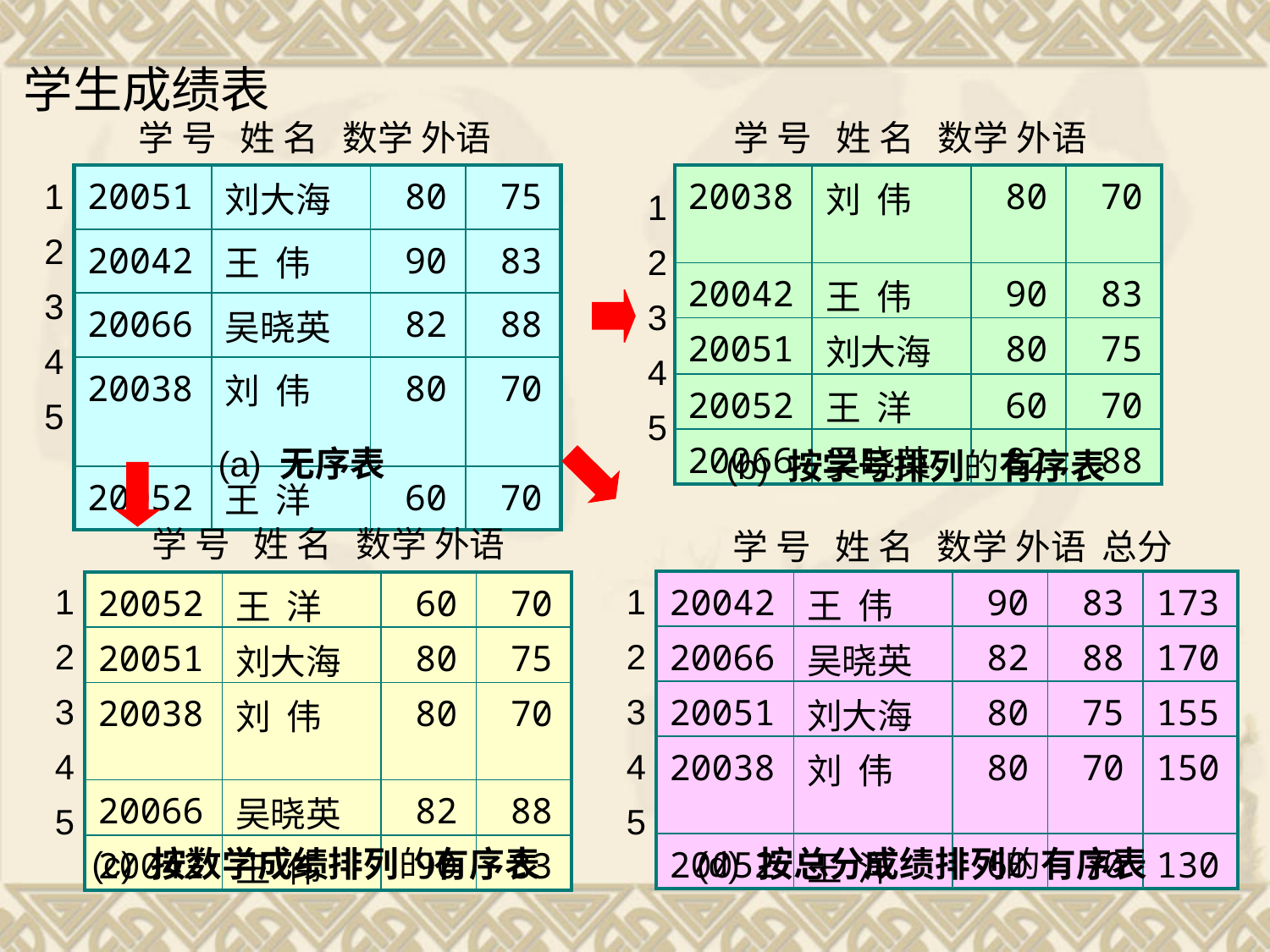

学生成绩表
学 号   姓 名   数学 外语
学 号   姓 名   数学 外语
1
2
3
4
5
| 20051 | 刘大海 | 80 | 75 |
| --- | --- | --- | --- |
| 20042 | 王 伟 | 90 | 83 |
| 20066 | 吴晓英 | 82 | 88 |
| 20038 | 刘 伟 | 80 | 70 |
| 20052 | 王 洋 | 60 | 70 |
| 20038 | 刘 伟 | 80 | 70 |
| --- | --- | --- | --- |
| 20042 | 王 伟 | 90 | 83 |
| 20051 | 刘大海 | 80 | 75 |
| 20052 | 王 洋 | 60 | 70 |
| 20066 | 吴晓英 | 82 | 88 |
1
2
3
4
5

(a) 无序表
(b) 按学号排列的有序表

学 号   姓 名   数学 外语
学 号   姓 名   数学 外语  总分
1
2
3
4
5
1
2
3
4
5
| 20042 | 王 伟 | 90 | 83 | 173 |
| --- | --- | --- | --- | --- |
| 20066 | 吴晓英 | 82 | 88 | 170 |
| 20051 | 刘大海 | 80 | 75 | 155 |
| 20038 | 刘 伟 | 80 | 70 | 150 |
| 20052 | 王 洋 | 60 | 70 | 130 |
| 20052 | 王 洋 | 60 | 70 |
| --- | --- | --- | --- |
| 20051 | 刘大海 | 80 | 75 |
| 20038 | 刘 伟 | 80 | 70 |
| 20066 | 吴晓英 | 82 | 88 |
| 20042 | 王 伟 | 90 | 83 |
(c) 按数学成绩排列的有序表
(d) 按总分成绩排列的有序表